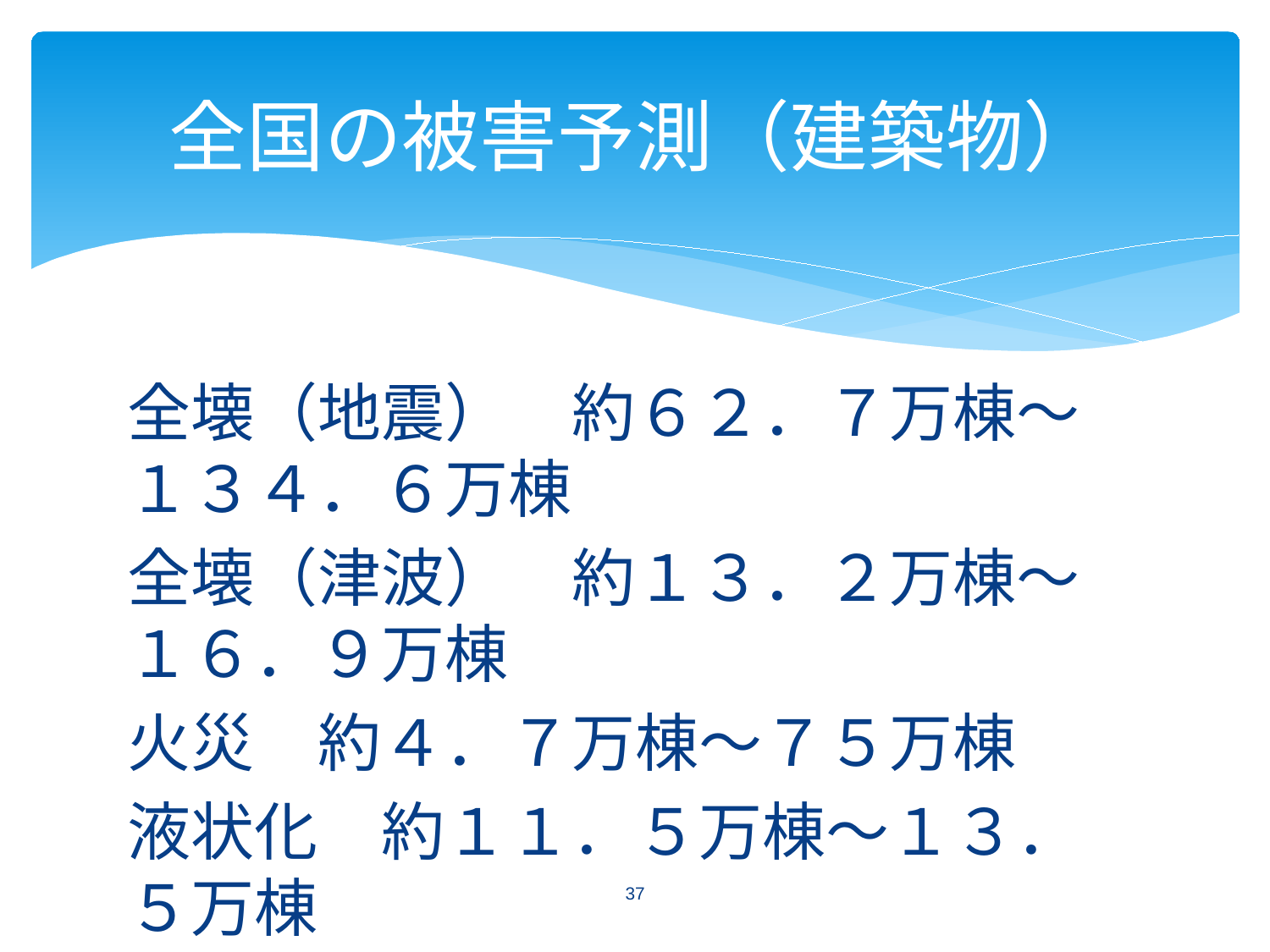

# 全国の被害予測（建築物）
全壊（地震）　約６２．７万棟～１３４．６万棟
全壊（津波）　約１３．２万棟～１６．９万棟
火災　約４．７万棟～７５万棟
液状化　約１１．５万棟～１３．５万棟
37